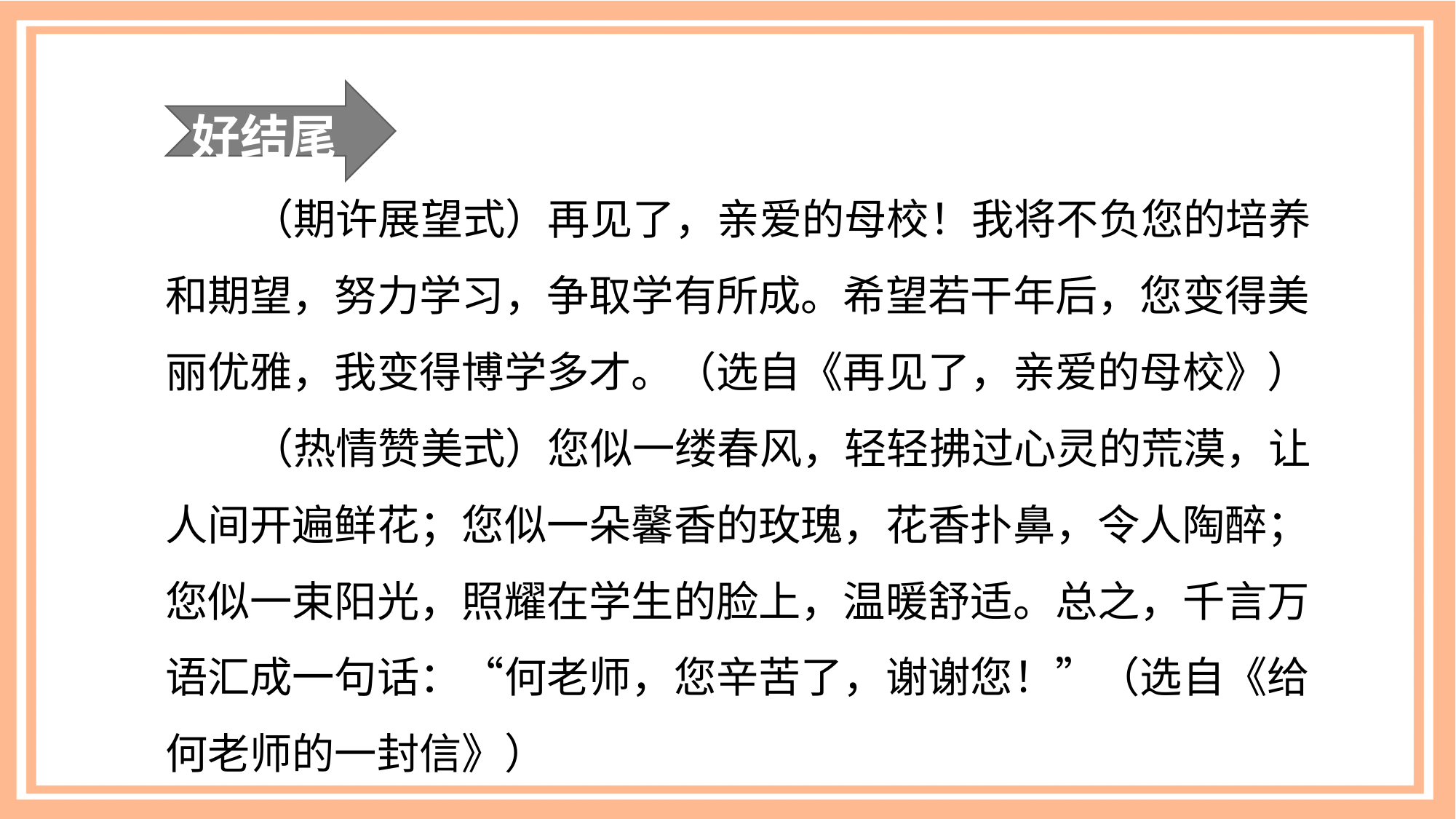

好结尾
（期许展望式）再见了，亲爱的母校！我将不负您的培养和期望，努力学习，争取学有所成。希望若干年后，您变得美丽优雅，我变得博学多才。（选自《再见了，亲爱的母校》）
（热情赞美式）您似一缕春风，轻轻拂过心灵的荒漠，让人间开遍鲜花；您似一朵馨香的玫瑰，花香扑鼻，令人陶醉；您似一束阳光，照耀在学生的脸上，温暖舒适。总之，千言万语汇成一句话：“何老师，您辛苦了，谢谢您！”（选自《给何老师的一封信》）